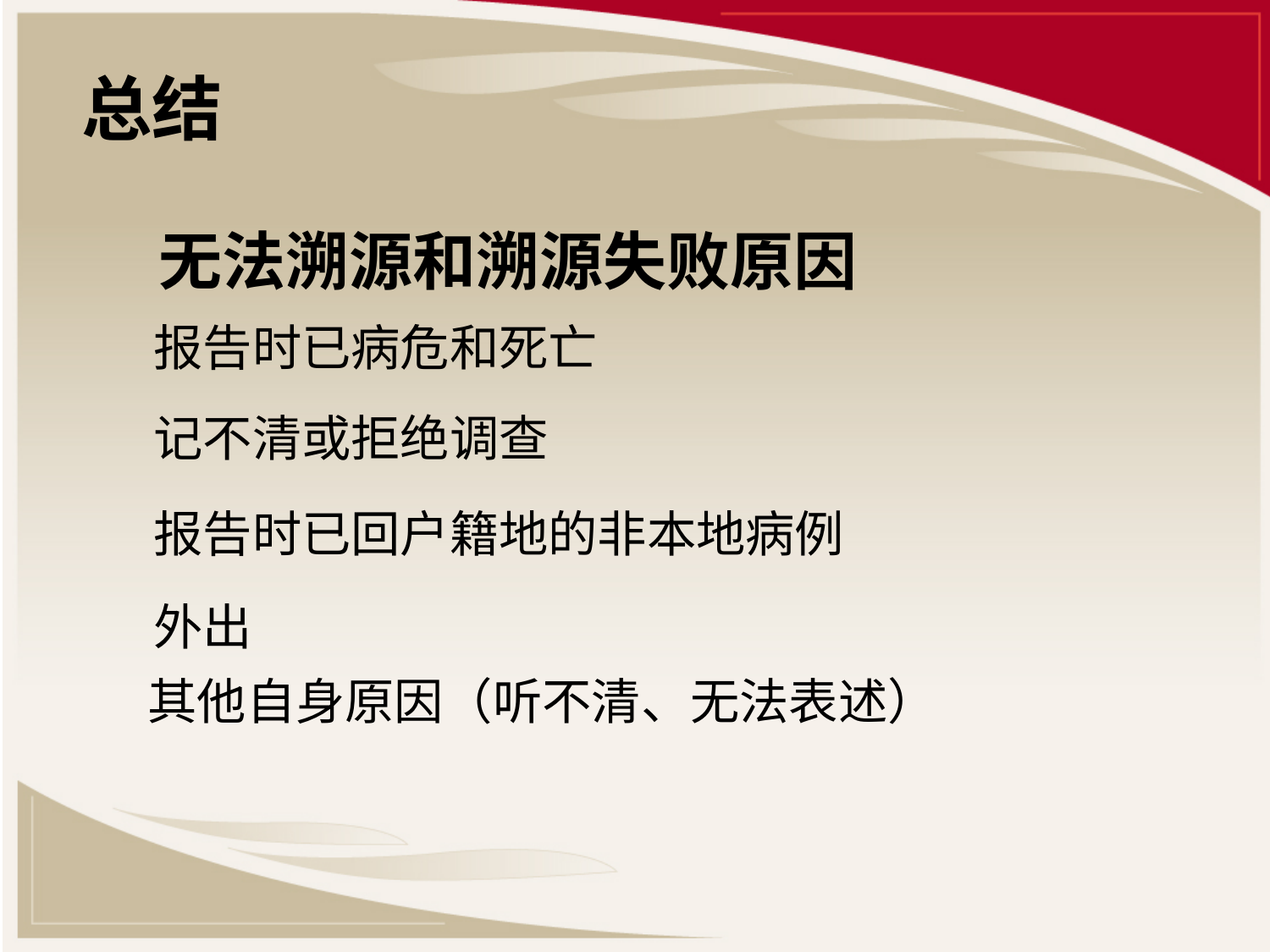

总结
# 无法溯源和溯源失败原因
报告时已病危和死亡
记不清或拒绝调查
报告时已回户籍地的非本地病例
外出
其他自身原因（听不清、无法表述）